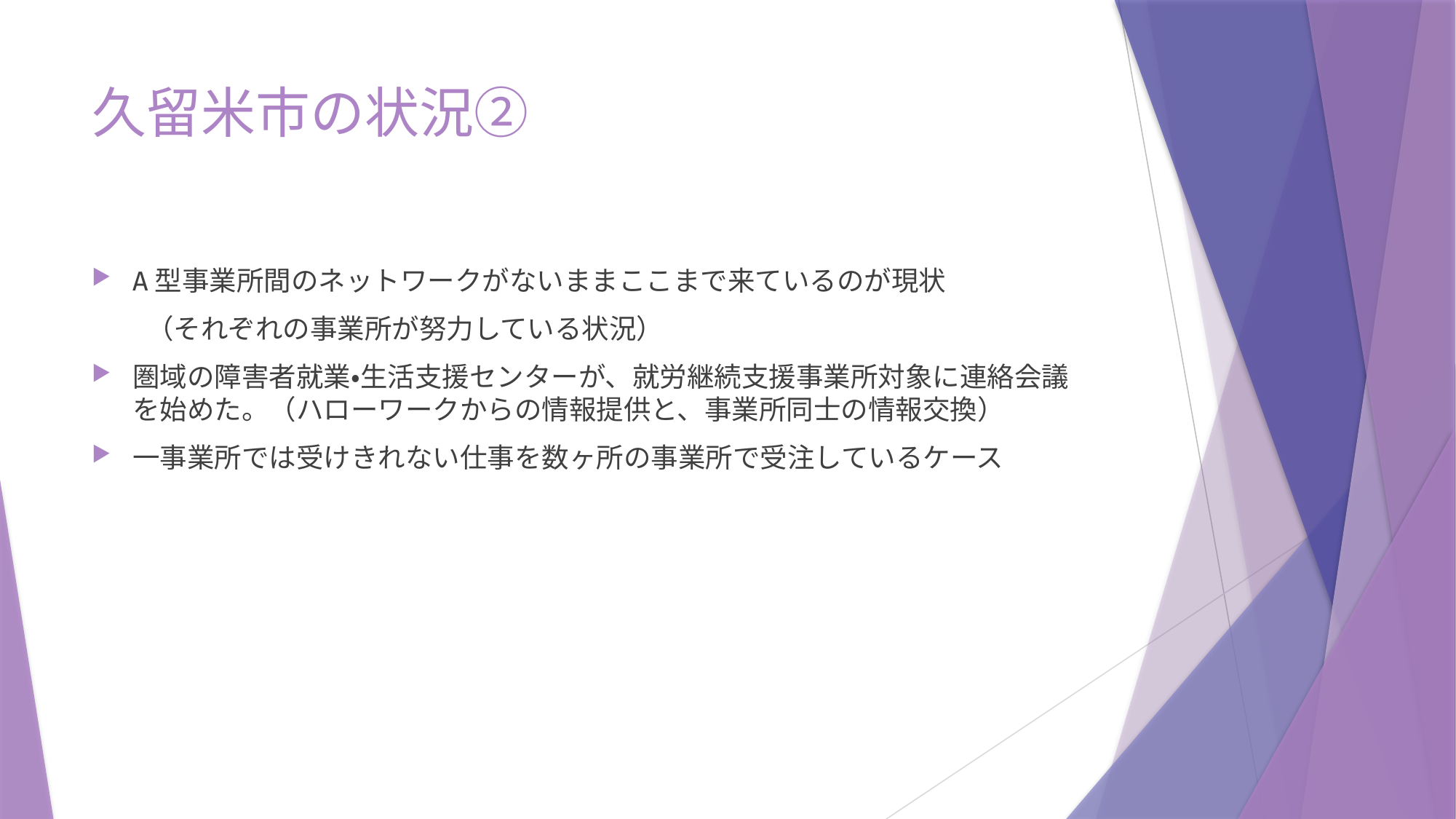

# 久留米市の状況②
A型事業所間のネットワークがないままここまで来ているのが現状
　　（それぞれの事業所が努力している状況）
圏域の障害者就業・生活支援センターが、就労継続支援事業所対象に連絡会議を始めた。（ハローワークからの情報提供と、事業所同士の情報交換）
一事業所では受けきれない仕事を数ヶ所の事業所で受注しているケース